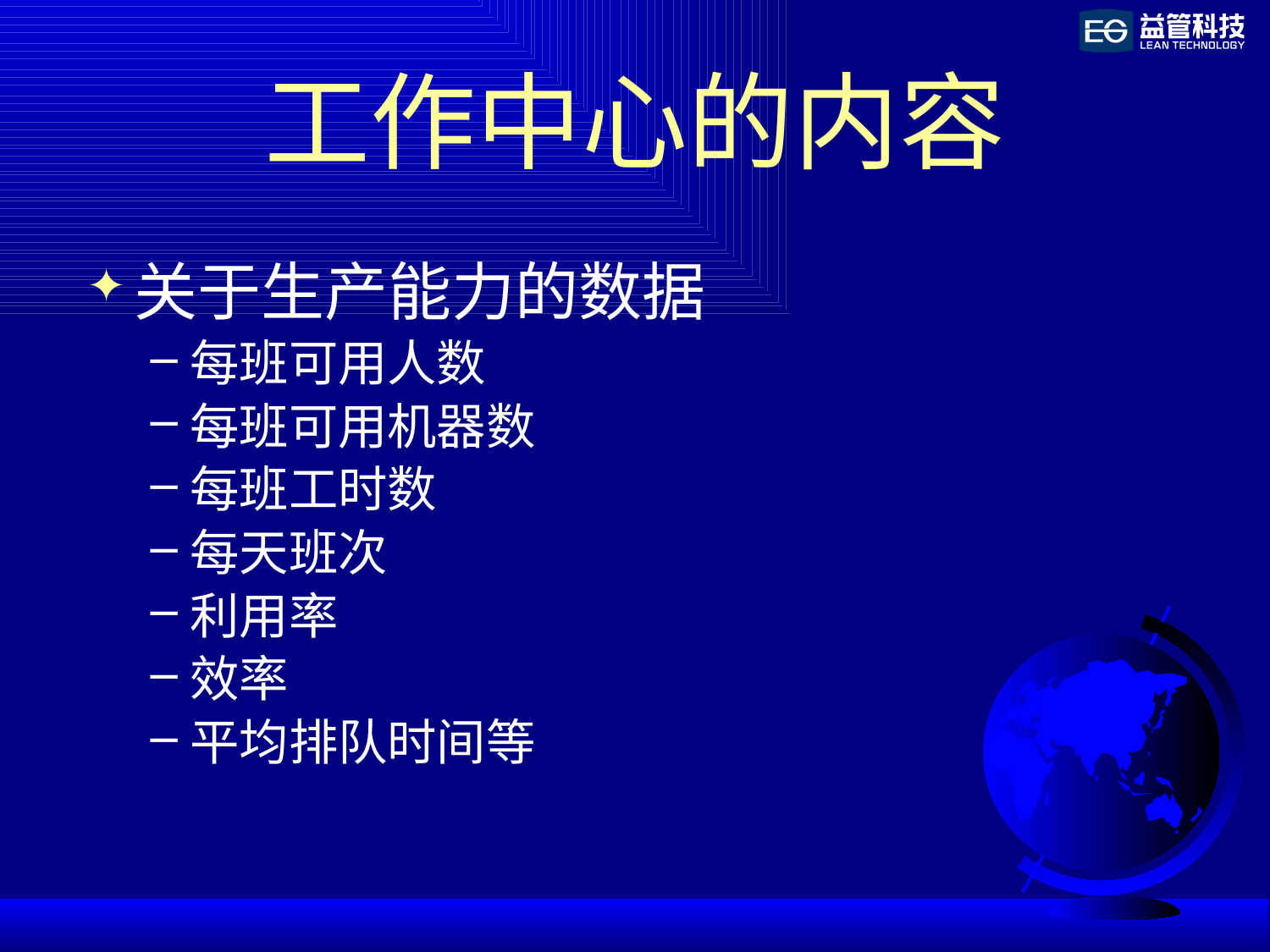

# 工作中心的内容
关于生产能力的数据
每班可用人数
每班可用机器数
每班工时数
每天班次
利用率
效率
平均排队时间等
18